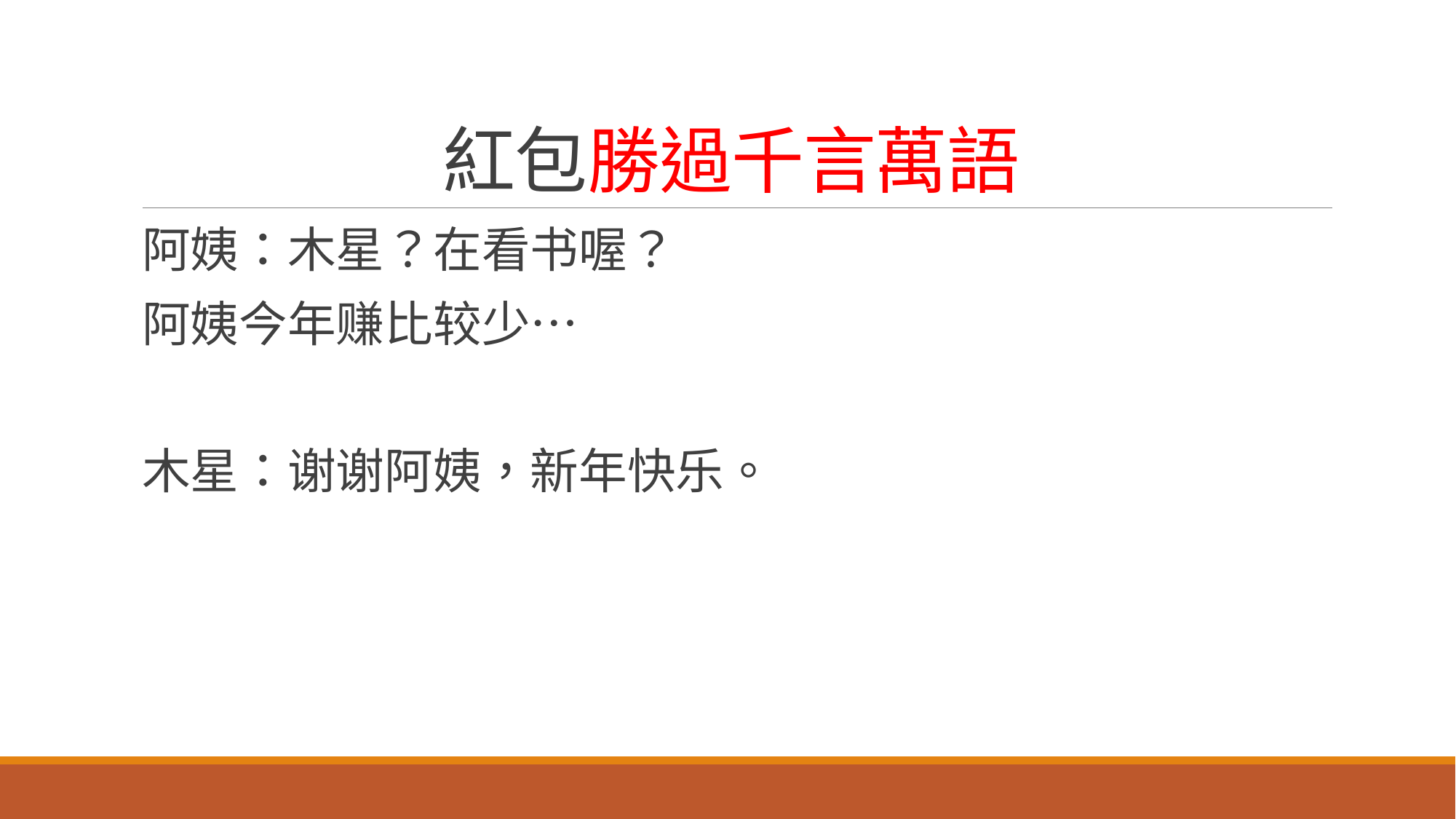

# 紅包勝過千言萬語
阿姨：木星？在看书喔？
阿姨今年赚比较少…

木星：谢谢阿姨，新年快乐。